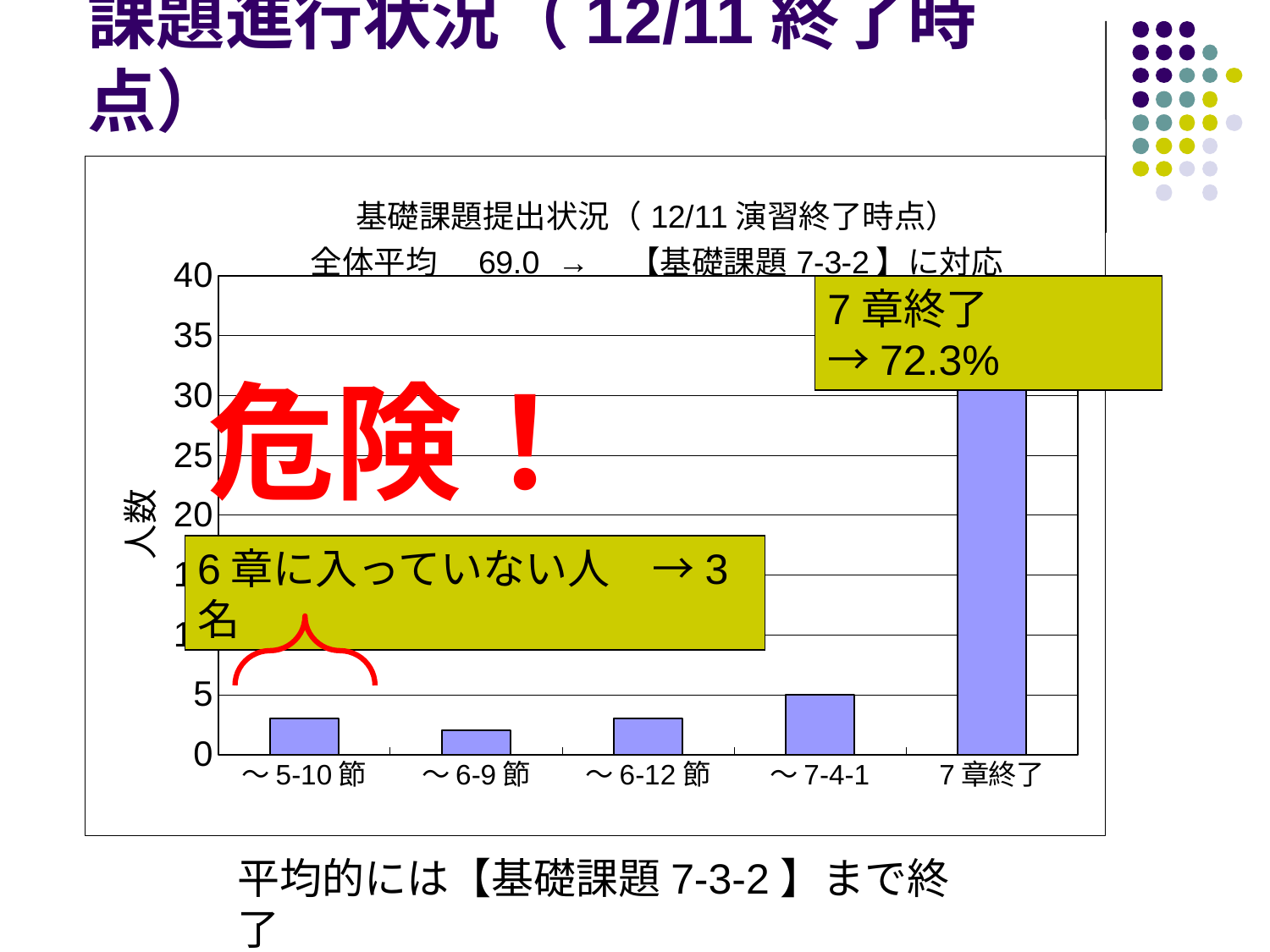

# 課題進行状況（12/11終了時点）

### Chart: 基礎課題提出状況（12/11演習終了時点）
全体平均　69.0  →　【基礎課題7-3-2】に対応

| Category |  |
|---|---|
| ～5-10節 | 3.0 |
| ～6-9節 | 2.0 |
| ～6-12節 | 3.0 |
| ～7-4-1 | 5.0 |
| 7章終了 | 34.0 |
7章終了→72.3%
危険！
6章に入っていない人　→3名

平均的には【基礎課題7-3-2】まで終了